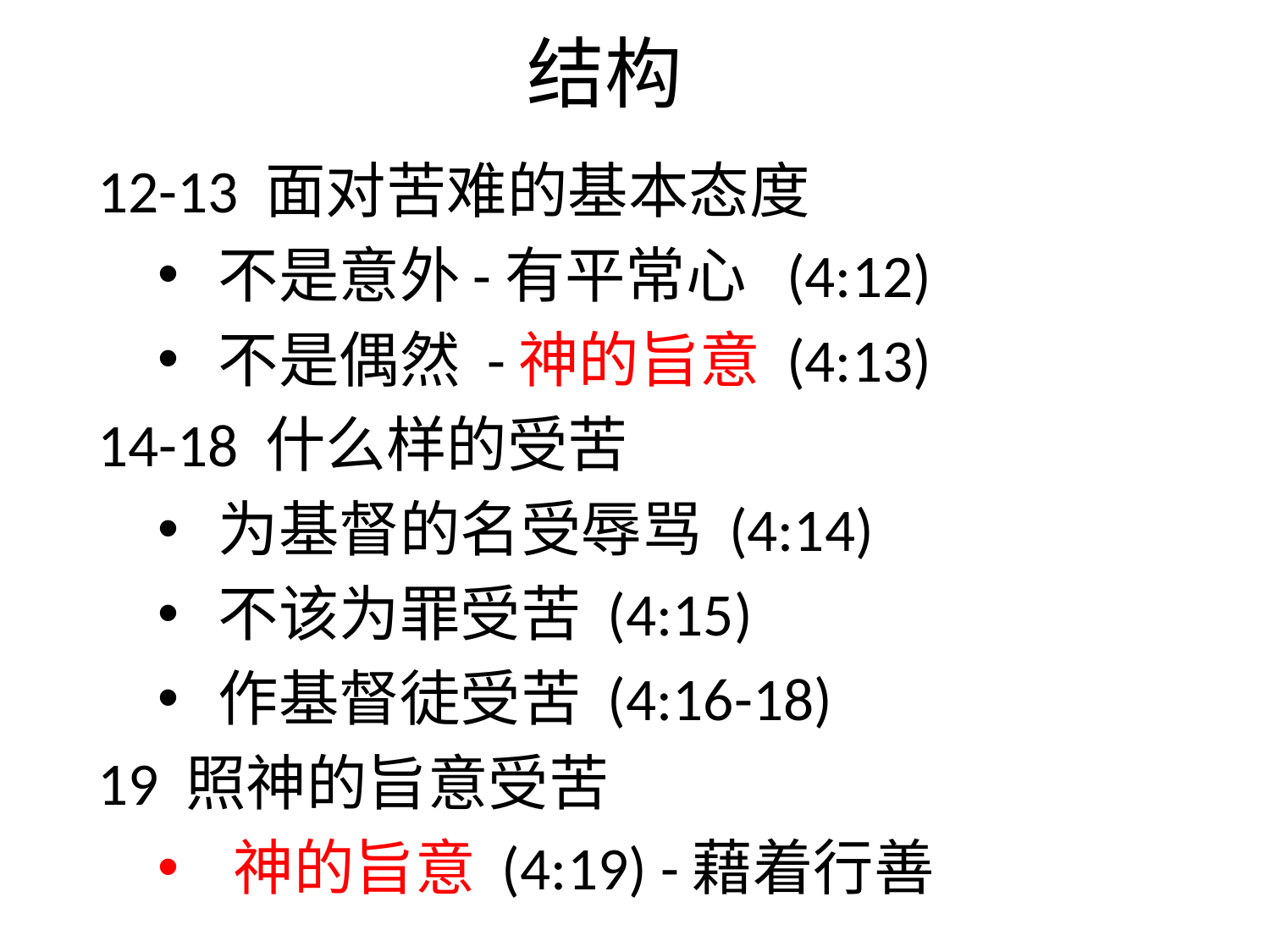

# 结构
12-13 面对苦难的基本态度
不是意外-有平常心  (4:12)
不是偶然 -神的旨意 (4:13)
14-18 什么样的受苦
为基督的名受辱骂 (4:14)
不该为罪受苦 (4:15)
作基督徒受苦 (4:16-18)
19 照神的旨意受苦
神的旨意 (4:19) -藉着行善